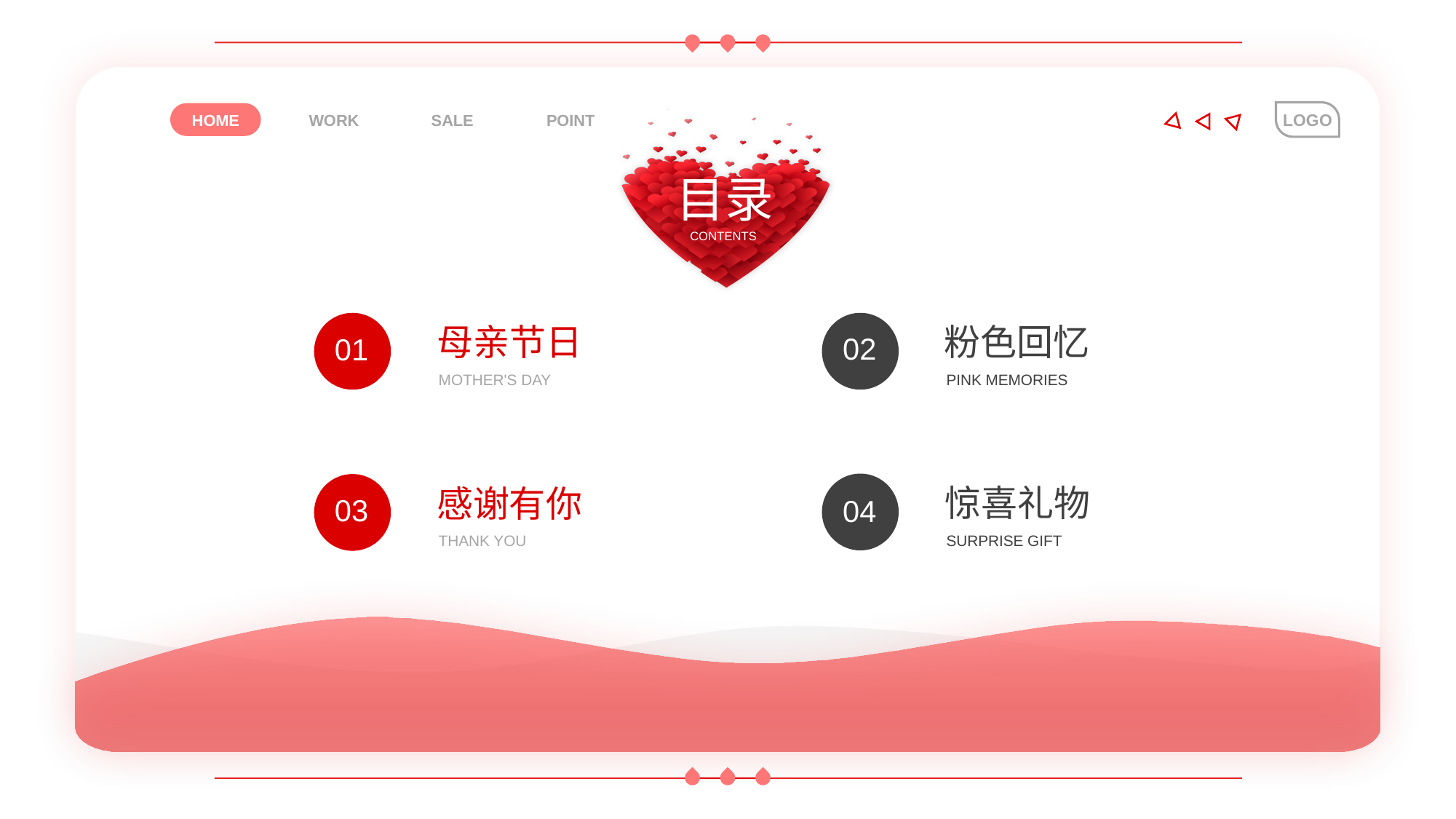

BY YUSHEN

LOGO

HOME
WORK
SALE
POINT

目录
CONTENTS

母亲节日
01
MOTHER'S DAY

粉色回忆
02
PINK MEMORIES

惊喜礼物
04
SURPRISE GIFT

感谢有你
03
THANK YOU